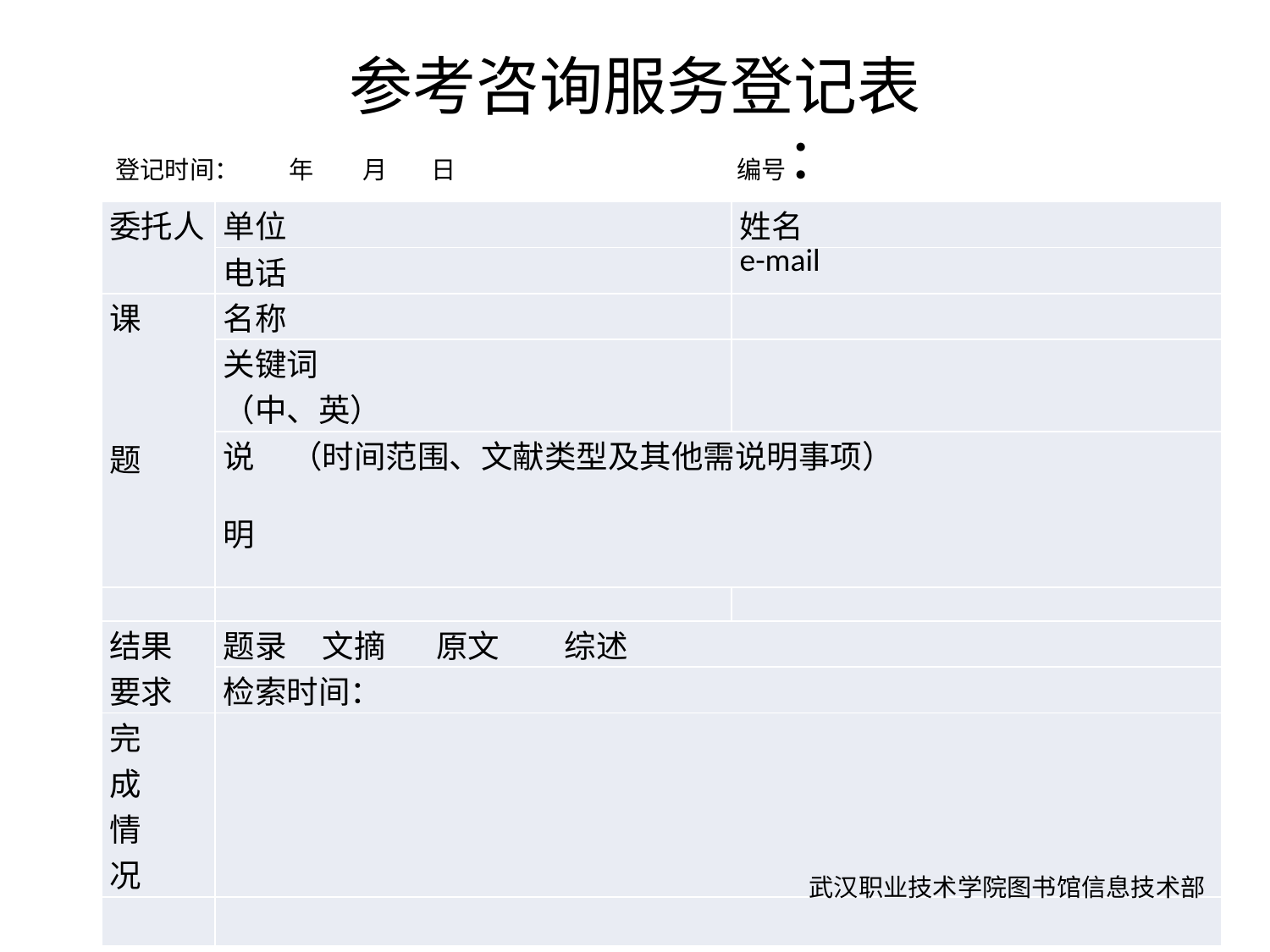

# 参考咨询服务登记表
 登记时间：         年         月        日                                                   编号：

| 委托人 | 单位 | 姓名 |
| --- | --- | --- |
|  | 电话 | e-mail |
| 课       题 | 名称 |  |
|  | 关键词 （中、英） |  |
|  | 说 （时间范围、文献类型及其他需说明事项）   明 |  |
|  |  |  |
| 结果 要求 | 题录 文摘 原文 综述 |  |
|  | 检索时间： |  |
| 完 成 情 况 |  |  |
|  |  |  |
武汉职业技术学院图书馆信息技术部